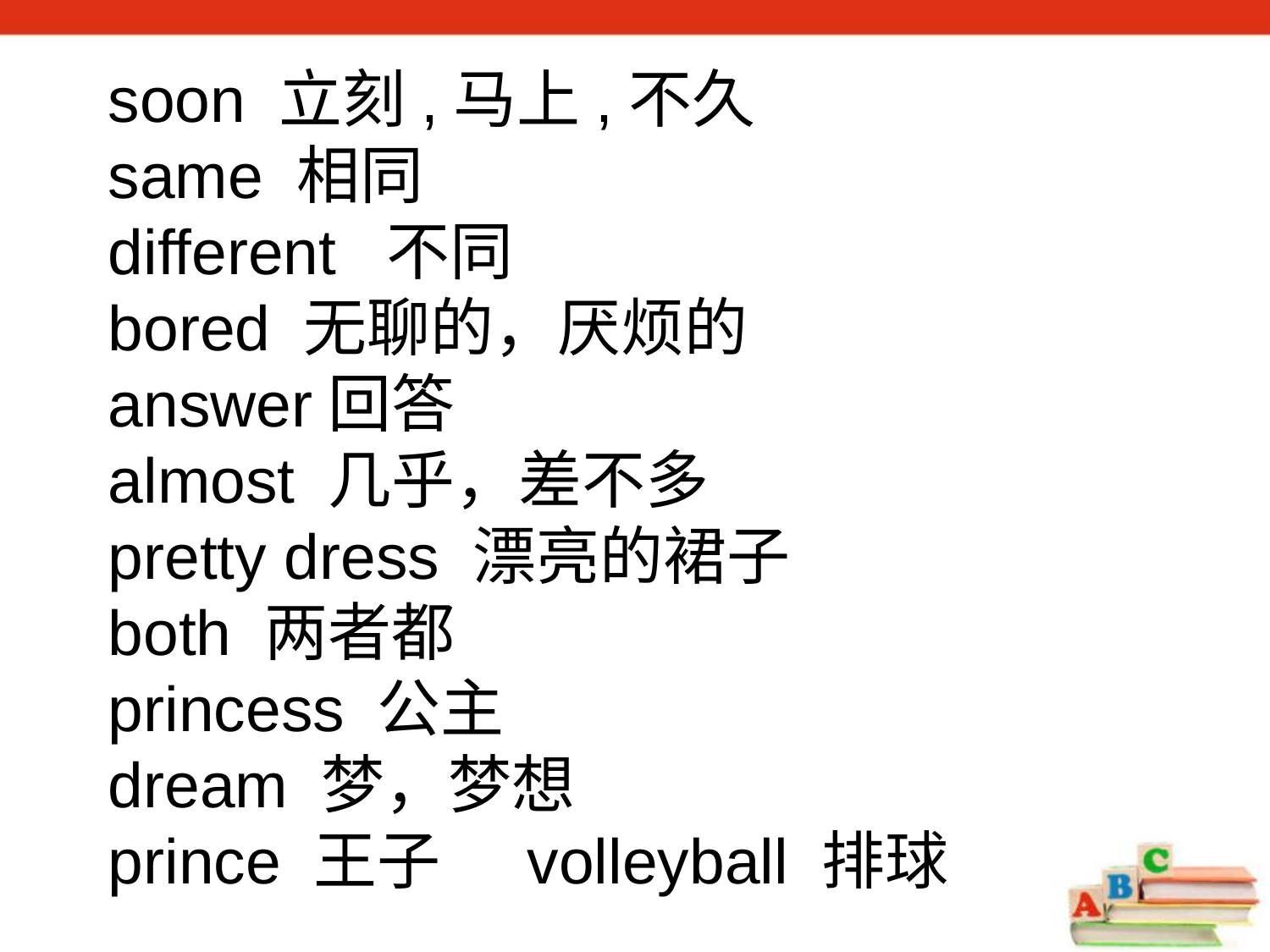

soon 立刻,马上,不久
same 相同
different  不同
bored 无聊的，厌烦的
answer回答
almost 几乎，差不多
pretty dress 漂亮的裙子
both 两者都
princess 公主
dream 梦，梦想
prince 王子     volleyball 排球